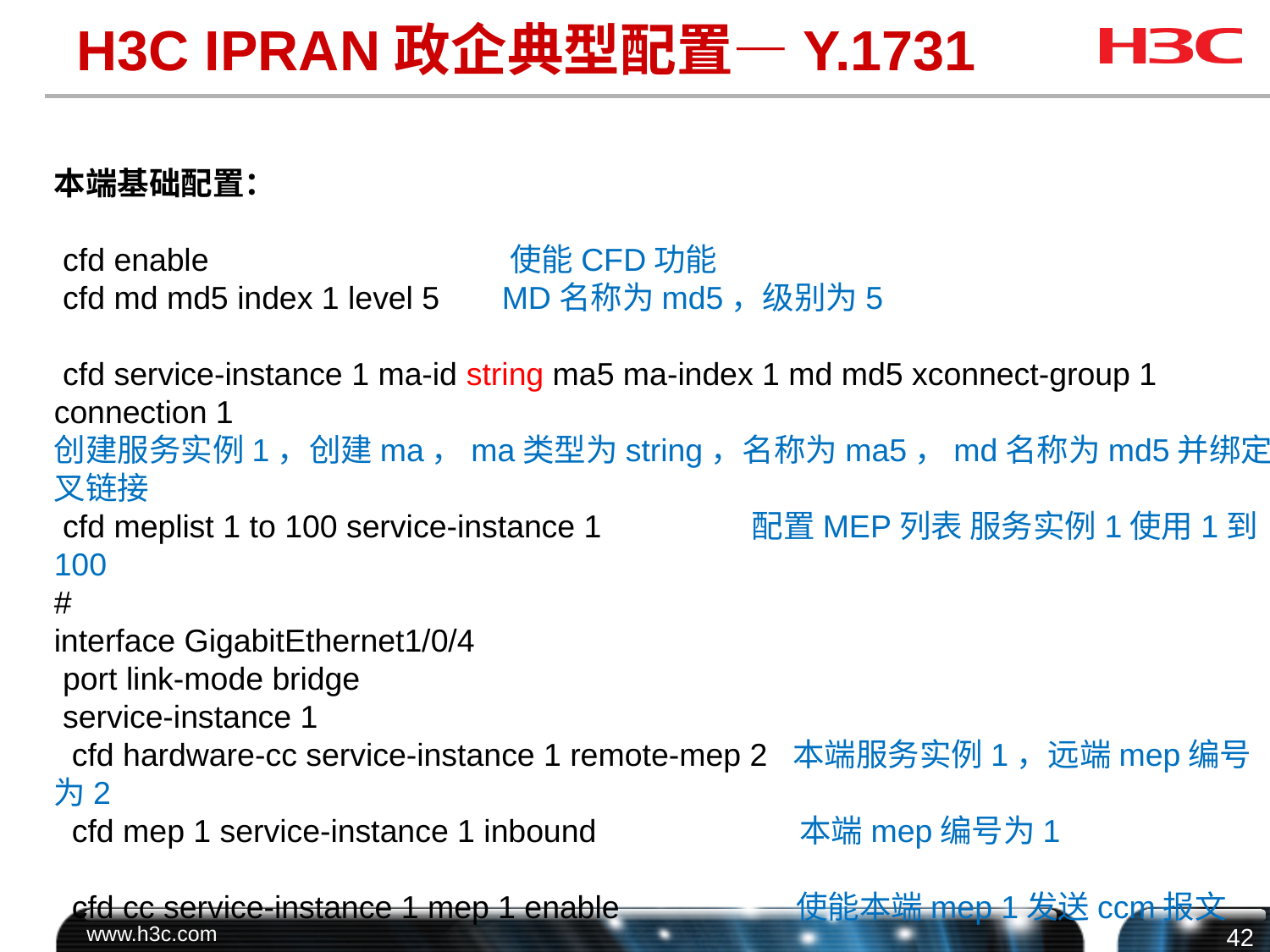

# H3C IPRAN政企典型配置—Y.1731
本端基础配置：

 cfd enable                                 使能CFD功能
 cfd md md5 index 1 level 5       MD名称为md5，级别为5
 cfd service-instance 1 ma-id string ma5 ma-index 1 md md5 xconnect-group 1 connection 1
创建服务实例1，创建ma，ma类型为string，名称为ma5，md名称为md5并绑定叉链接
 cfd meplist 1 to 100 service-instance 1                配置MEP列表 服务实例1使用1到100
#
interface GigabitEthernet1/0/4
 port link-mode bridge
 service-instance 1
  cfd hardware-cc service-instance 1 remote-mep 2  本端服务实例1，远端mep编号为2
  cfd mep 1 service-instance 1 inbound                      本端mep编号为1
  cfd cc service-instance 1 mep 1 enable                   使能本端mep 1发送ccm报文
  cfd frame-count mode port-based                            指定帧模式为基于端口